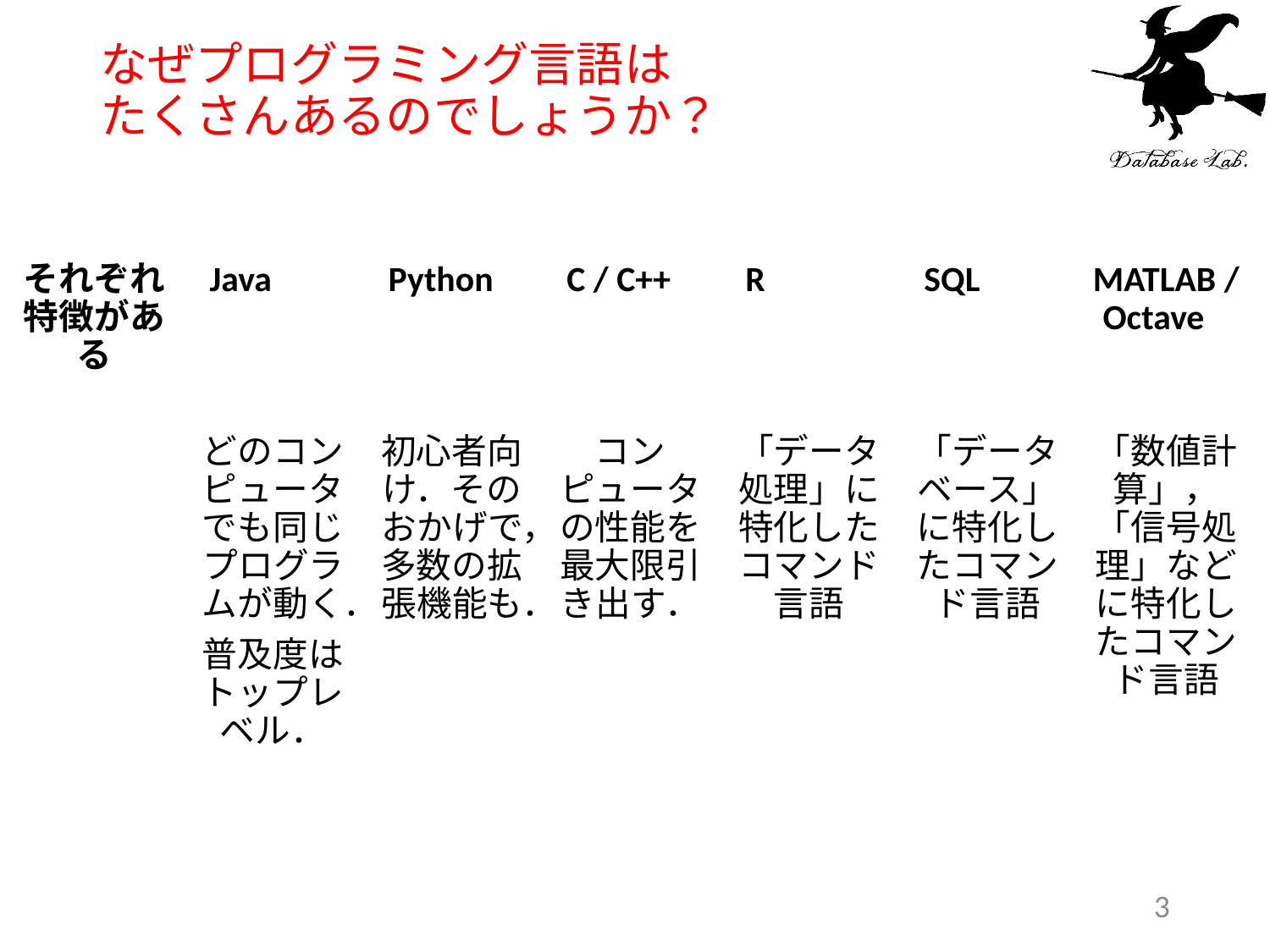

# なぜプログラミング言語は たくさんあるのでしょうか？
それぞれ特徴がある
Java
どのコンピュータでも同じプログラムが動く．
普及度はトップレベル．
Python
初心者向け．そのおかげで，多数の拡張機能も．
C / C++
コンピュータの性能を最大限引き出す．
R
「データ処理」に特化したコマンド言語
SQL
「データベース」に特化したコマンド言語
MATLAB / Octave
「数値計算」，「信号処理」などに特化したコマンド言語
3